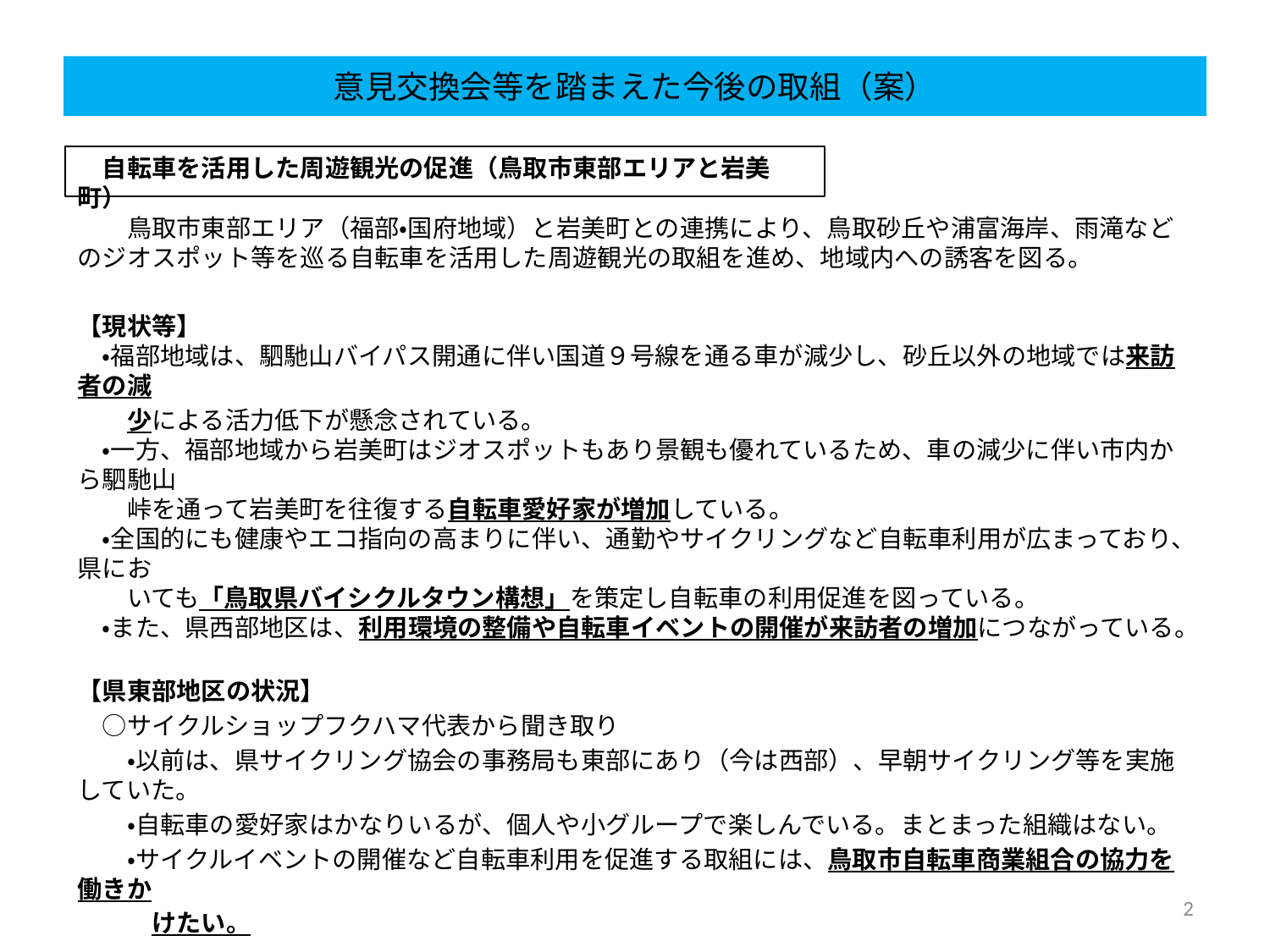

# 意見交換会等を踏まえた今後の取組（案）
　自転車を活用した周遊観光の促進（鳥取市東部エリアと岩美町）
　　鳥取市東部エリア（福部・国府地域）と岩美町との連携により、鳥取砂丘や浦富海岸、雨滝などのジオスポット等を巡る自転車を活用した周遊観光の取組を進め、地域内への誘客を図る。

【現状等】
　・福部地域は、駟馳山バイパス開通に伴い国道９号線を通る車が減少し、砂丘以外の地域では来訪者の減
　　少による活力低下が懸念されている。
　・一方、福部地域から岩美町はジオスポットもあり景観も優れているため、車の減少に伴い市内から駟馳山
　　峠を通って岩美町を往復する自転車愛好家が増加している。
　・全国的にも健康やエコ指向の高まりに伴い、通勤やサイクリングなど自転車利用が広まっており、県にお
　　いても「鳥取県バイシクルタウン構想」を策定し自転車の利用促進を図っている。
　・また、県西部地区は、利用環境の整備や自転車イベントの開催が来訪者の増加につながっている。

【県東部地区の状況】
　○サイクルショップフクハマ代表から聞き取り
　　・以前は、県サイクリング協会の事務局も東部にあり（今は西部）、早朝サイクリング等を実施していた。
　　・自転車の愛好家はかなりいるが、個人や小グループで楽しんでいる。まとまった組織はない。
　　・サイクルイベントの開催など自転車利用を促進する取組には、鳥取市自転車商業組合の協力を働きか
　　　けたい。
2